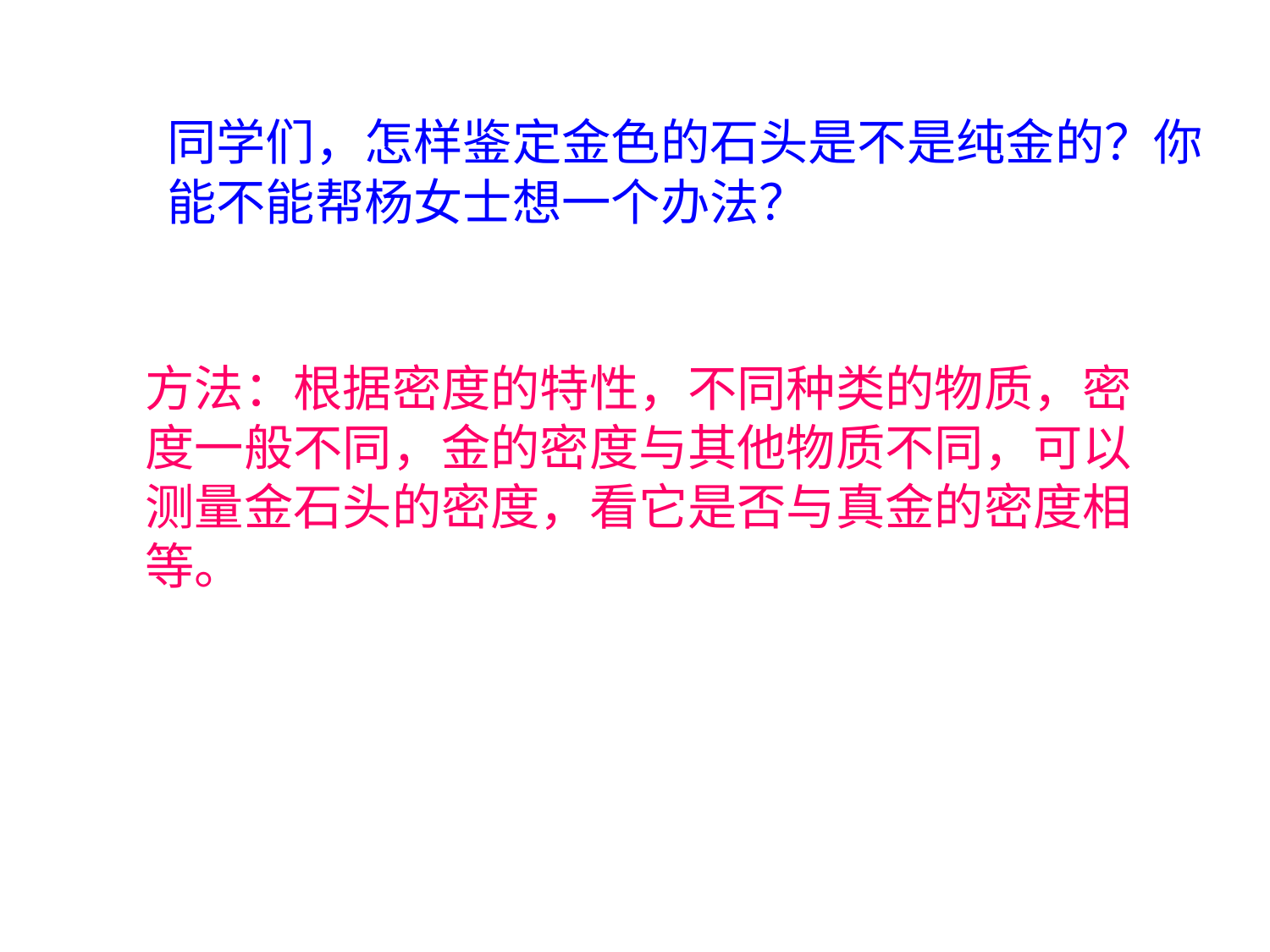

同学们，怎样鉴定金色的石头是不是纯金的？你能不能帮杨女士想一个办法？
方法：根据密度的特性，不同种类的物质，密度一般不同，金的密度与其他物质不同，可以测量金石头的密度，看它是否与真金的密度相等。